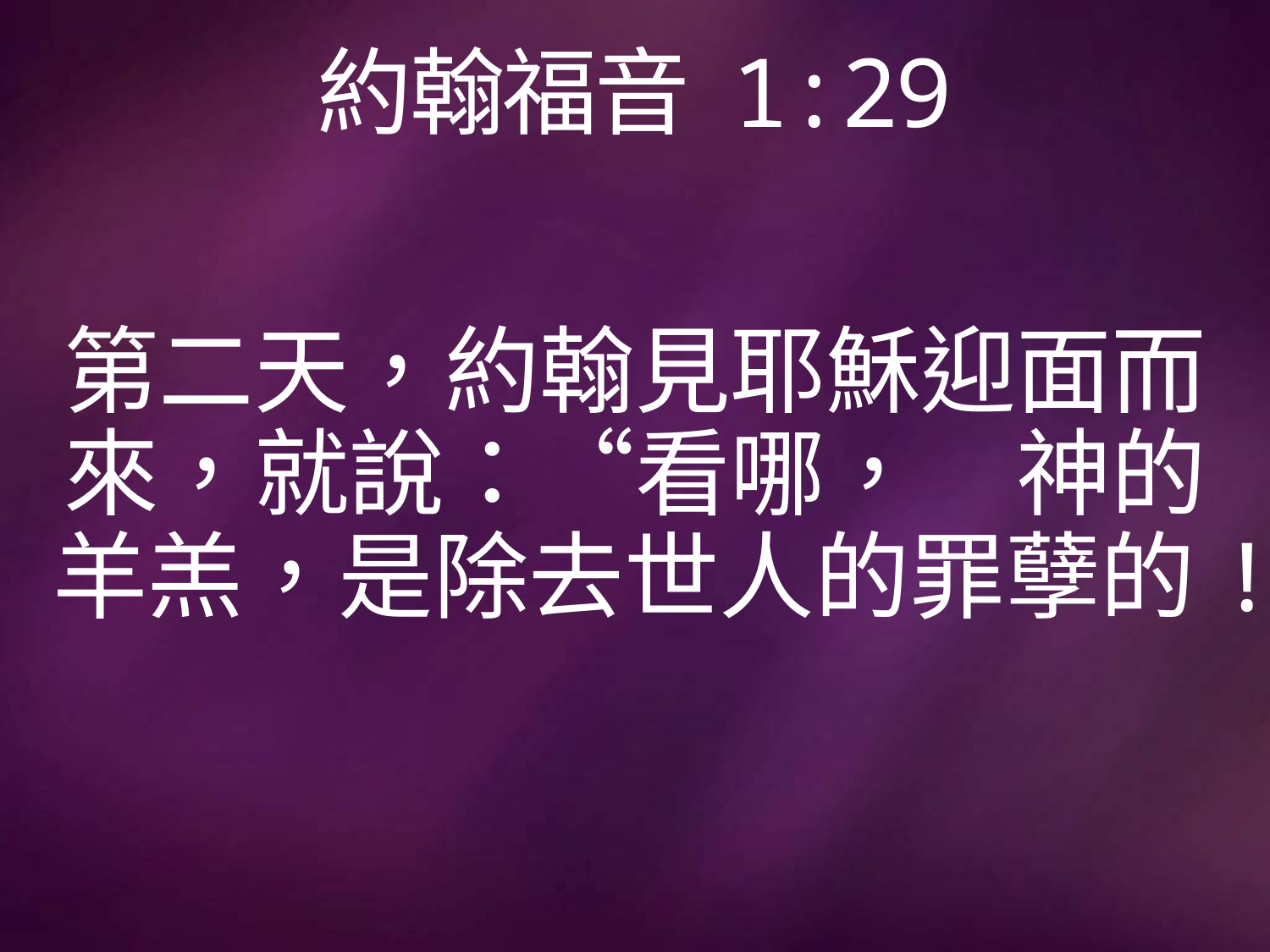

# 約翰福音 1:29
第二天，約翰見耶穌迎面而來，就說：“看哪，　神的羊羔，是除去世人的罪孽的!